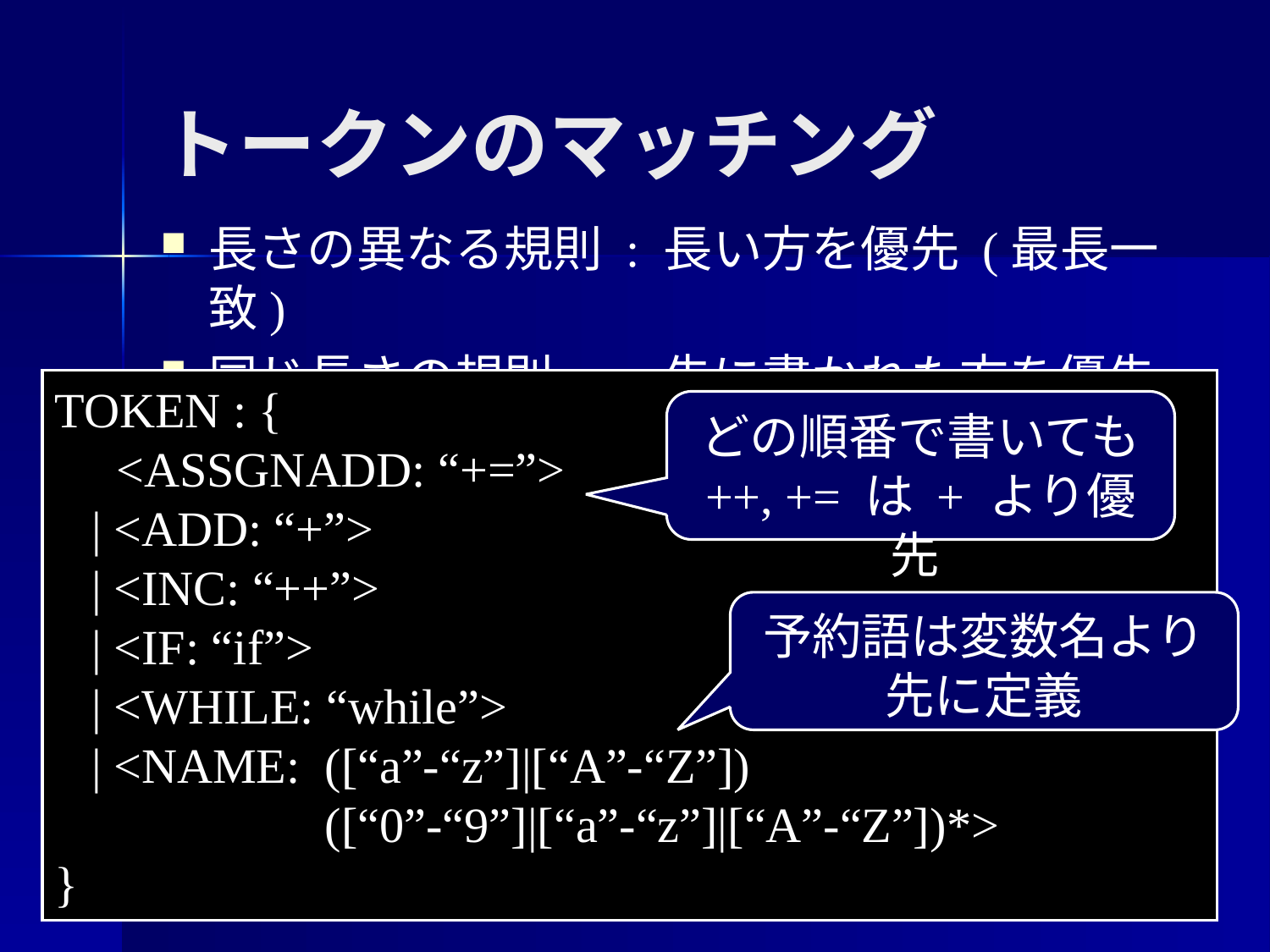

トークンのマッチング
長さの異なる規則 : 長い方を優先 (最長一致)
同じ長さの規則 :     先に書かれた方を優先
TOKEN : {
     <ASSGNADD: “+=”>
   | <ADD: “+”>
   | <INC: “++”>
   | <IF: “if”>
   | <WHILE: “while”>
   | <NAME:  ([“a”-“z”]|[“A”-“Z”])
                      ([“0”-“9”]|[“a”-“z”]|[“A”-“Z”])*>
}
どの順番で書いても
++, += は + より優先
予約語は変数名より
先に定義